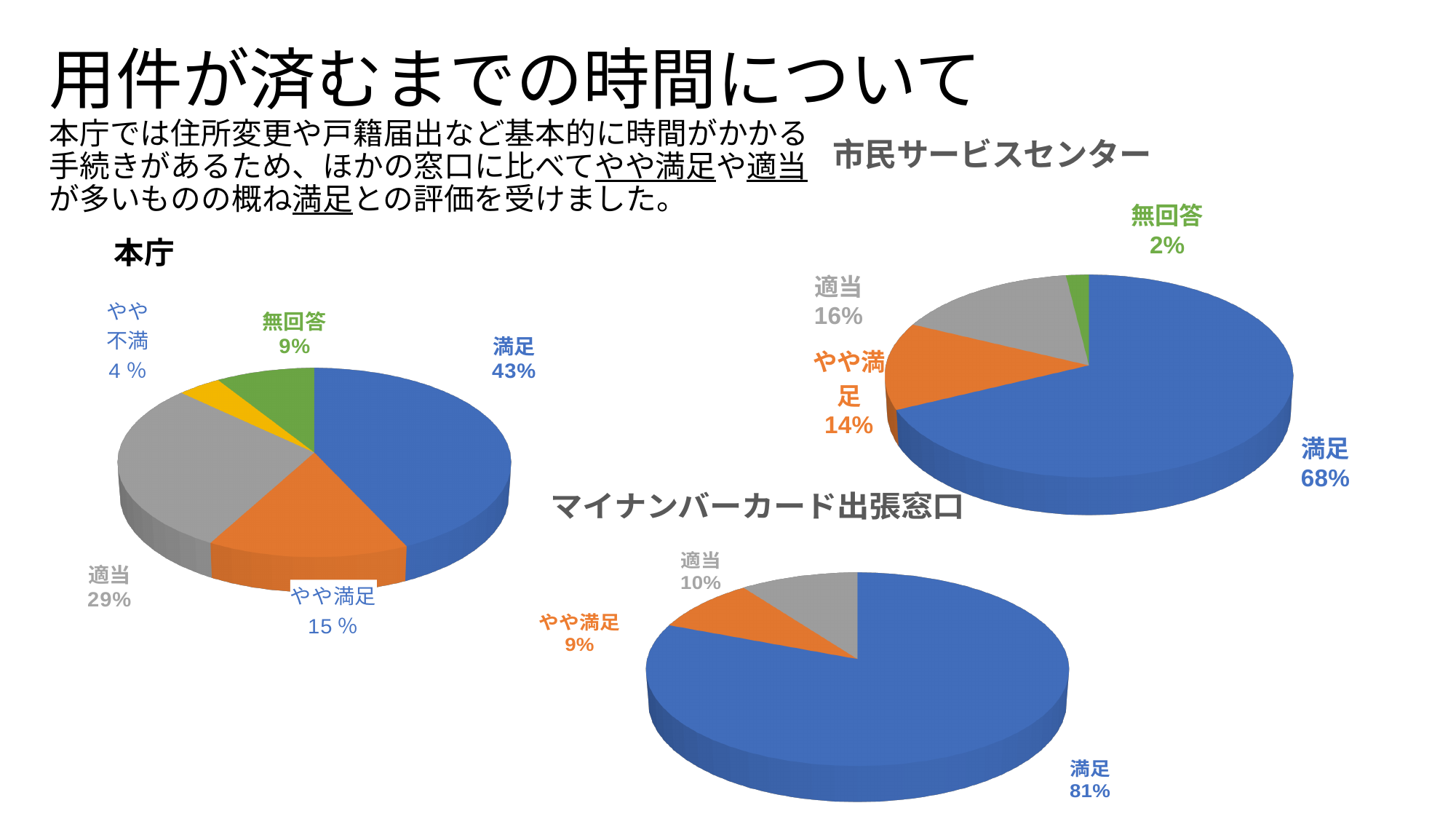

# 用件が済むまでの時間について 本庁では住所変更や戸籍届出など基本的に時間がかかる 手続きがあるため、ほかの窓口に比べてやや満足や適当 が多いものの概ね満足との評価を受けました。

[unsupported chart]

[unsupported chart]

本庁

[unsupported chart]